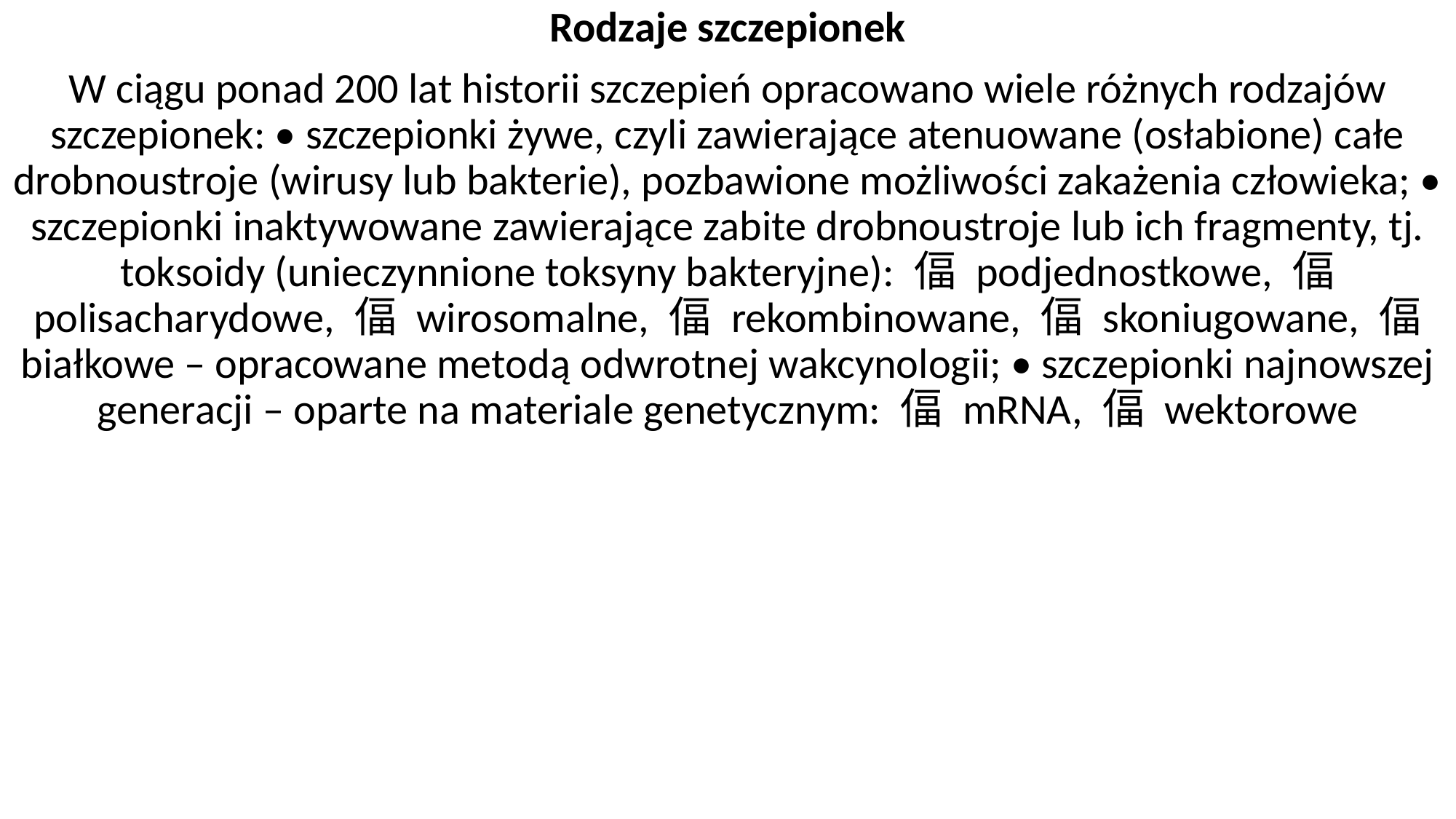

Rodzaje szczepionek
W ciągu ponad 200 lat historii szczepień opracowano wiele różnych rodzajów szczepionek: • szczepionki żywe, czyli zawierające atenuowane (osłabione) całe drobnoustroje (wirusy lub bakterie), pozbawione możliwości zakażenia człowieka; • szczepionki inaktywowane zawierające zabite drobnoustroje lub ich fragmenty, tj. toksoidy (unieczynnione toksyny bakteryjne): 偪 podjednostkowe, 偪 polisacharydowe, 偪 wirosomalne, 偪 rekombinowane, 偪 skoniugowane, 偪 białkowe – opracowane metodą odwrotnej wakcynologii; • szczepionki najnowszej generacji – oparte na materiale genetycznym: 偪 mRNA, 偪 wektorowe